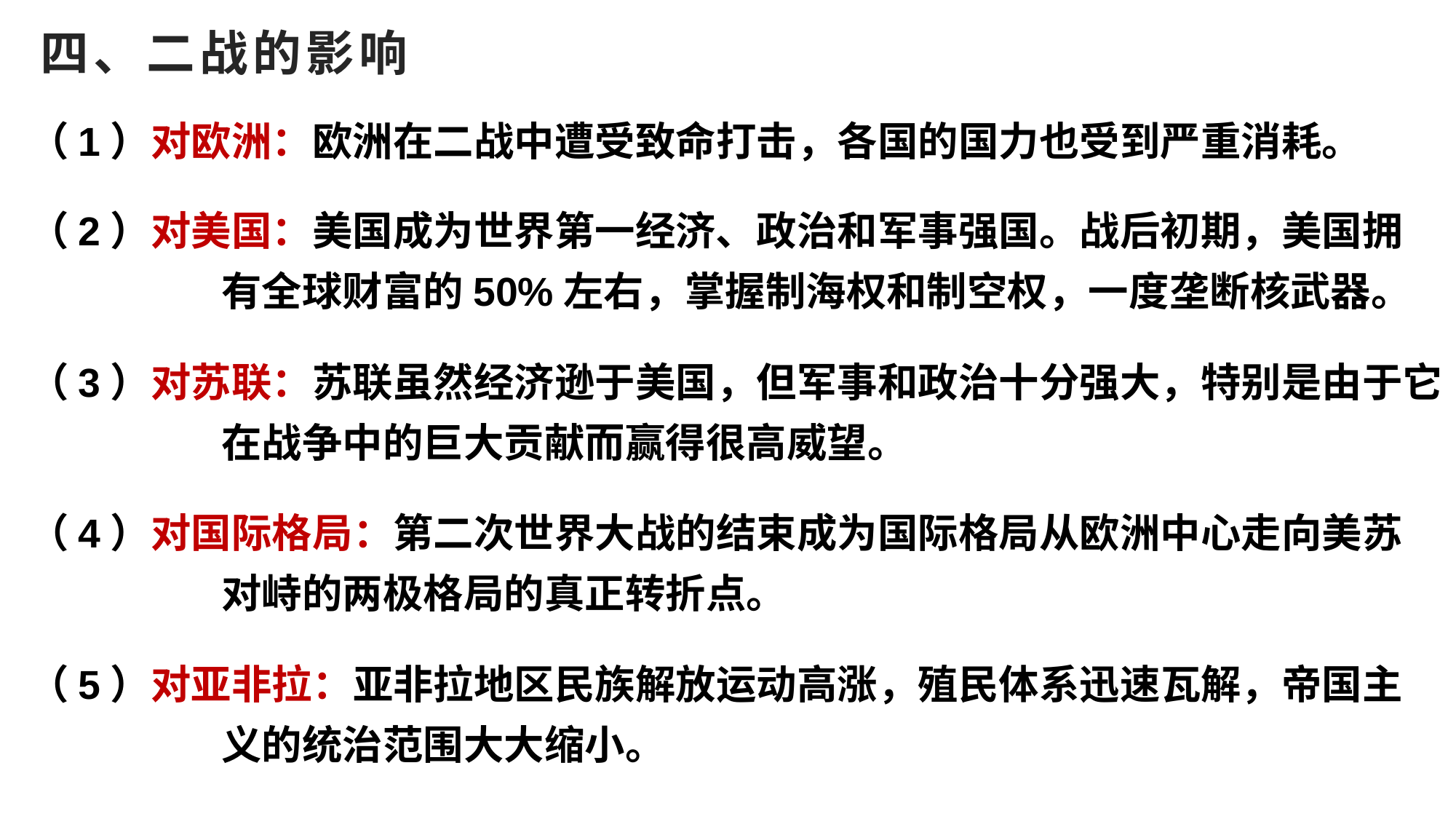

四、二战的影响
（1）对欧洲：欧洲在二战中遭受致命打击，各国的国力也受到严重消耗。
（2）对美国：美国成为世界第一经济、政治和军事强国。战后初期，美国拥有全球财富的50%左右，掌握制海权和制空权，一度垄断核武器。
（3）对苏联：苏联虽然经济逊于美国，但军事和政治十分强大，特别是由于它在战争中的巨大贡献而赢得很高威望。
（4）对国际格局：第二次世界大战的结束成为国际格局从欧洲中心走向美苏对峙的两极格局的真正转折点。
（5）对亚非拉：亚非拉地区民族解放运动高涨，殖民体系迅速瓦解，帝国主义的统治范围大大缩小。